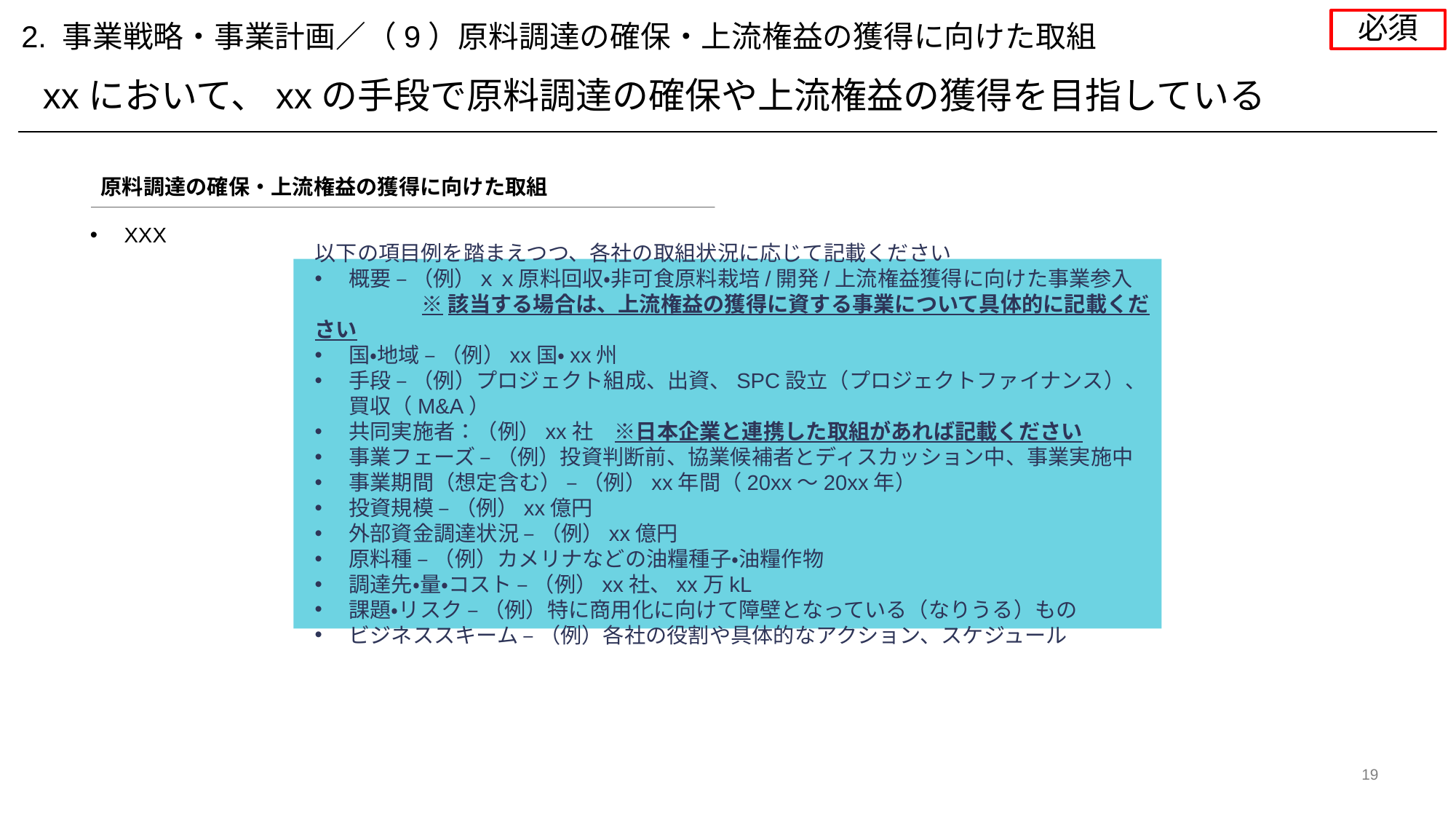

必須
2. 事業戦略・事業計画／（9）原料調達の確保・上流権益の獲得に向けた取組
xxにおいて、xxの手段で原料調達の確保や上流権益の獲得を目指している
原料調達の確保・上流権益の獲得に向けた取組
XXX
以下の項目例を踏まえつつ、各社の取組状況に応じて記載ください
概要 – （例）ｘｘ原料回収・非可食原料栽培/開発/上流権益獲得に向けた事業参入
※該当する場合は、上流権益の獲得に資する事業について具体的に記載ください
国・地域 – （例）xx国・xx州
手段 – （例）プロジェクト組成、出資、SPC設立（プロジェクトファイナンス）、買収（M&A）
共同実施者：（例）xx社　※日本企業と連携した取組があれば記載ください
事業フェーズ – （例）投資判断前、協業候補者とディスカッション中、事業実施中
事業期間（想定含む） – （例）xx年間（20xx～20xx年）
投資規模 – （例）xx億円
外部資金調達状況 – （例）xx億円
原料種 – （例）カメリナなどの油糧種子・油糧作物
調達先・量・コスト – （例）xx社、xx万kL
課題・リスク – （例）特に商用化に向けて障壁となっている（なりうる）もの
ビジネススキーム – （例）各社の役割や具体的なアクション、スケジュール